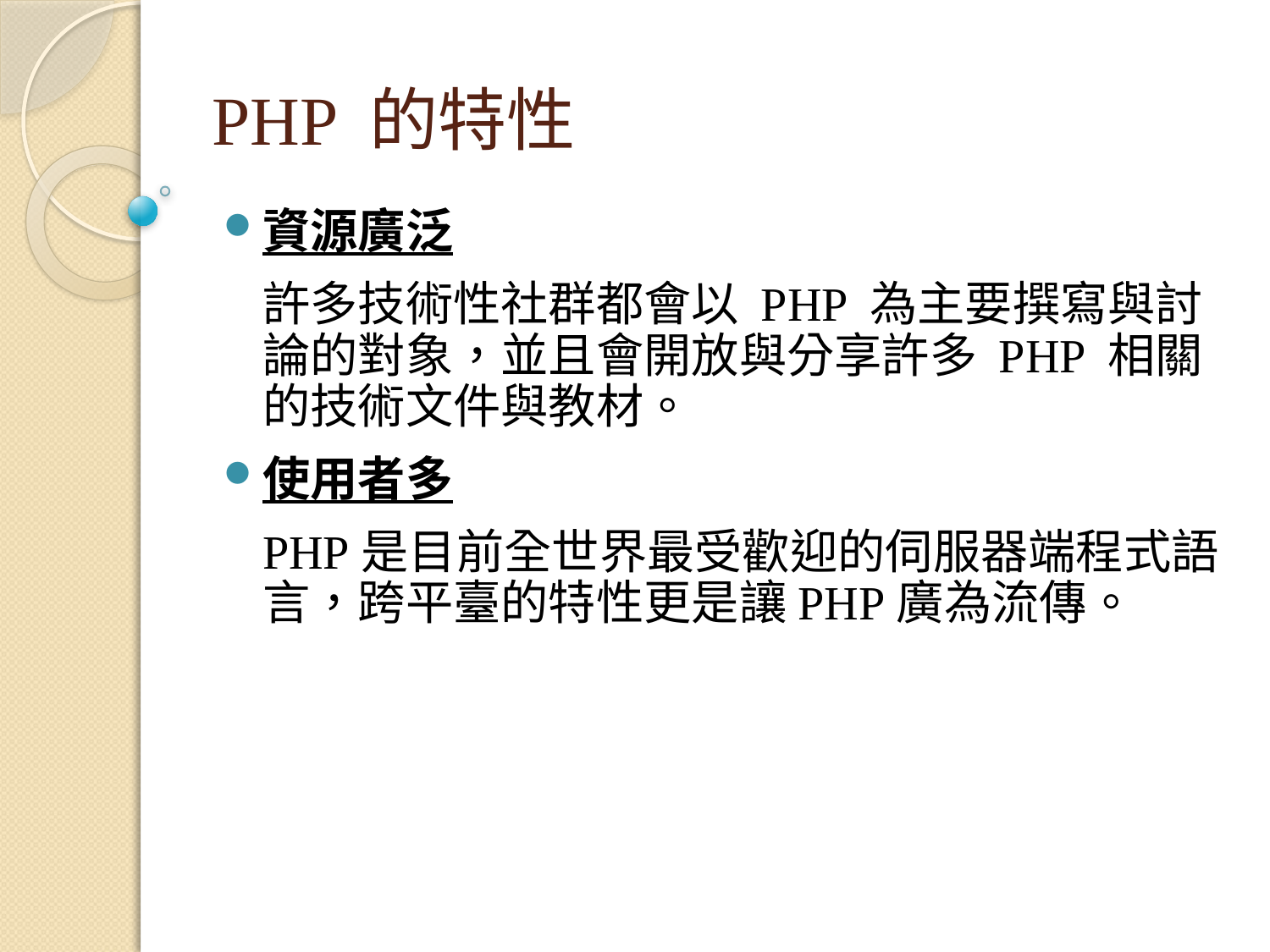

PHP 的特性
資源廣泛
	許多技術性社群都會以 PHP 為主要撰寫與討論的對象，並且會開放與分享許多 PHP 相關的技術文件與教材。
使用者多
	PHP是目前全世界最受歡迎的伺服器端程式語言，跨平臺的特性更是讓PHP廣為流傳。